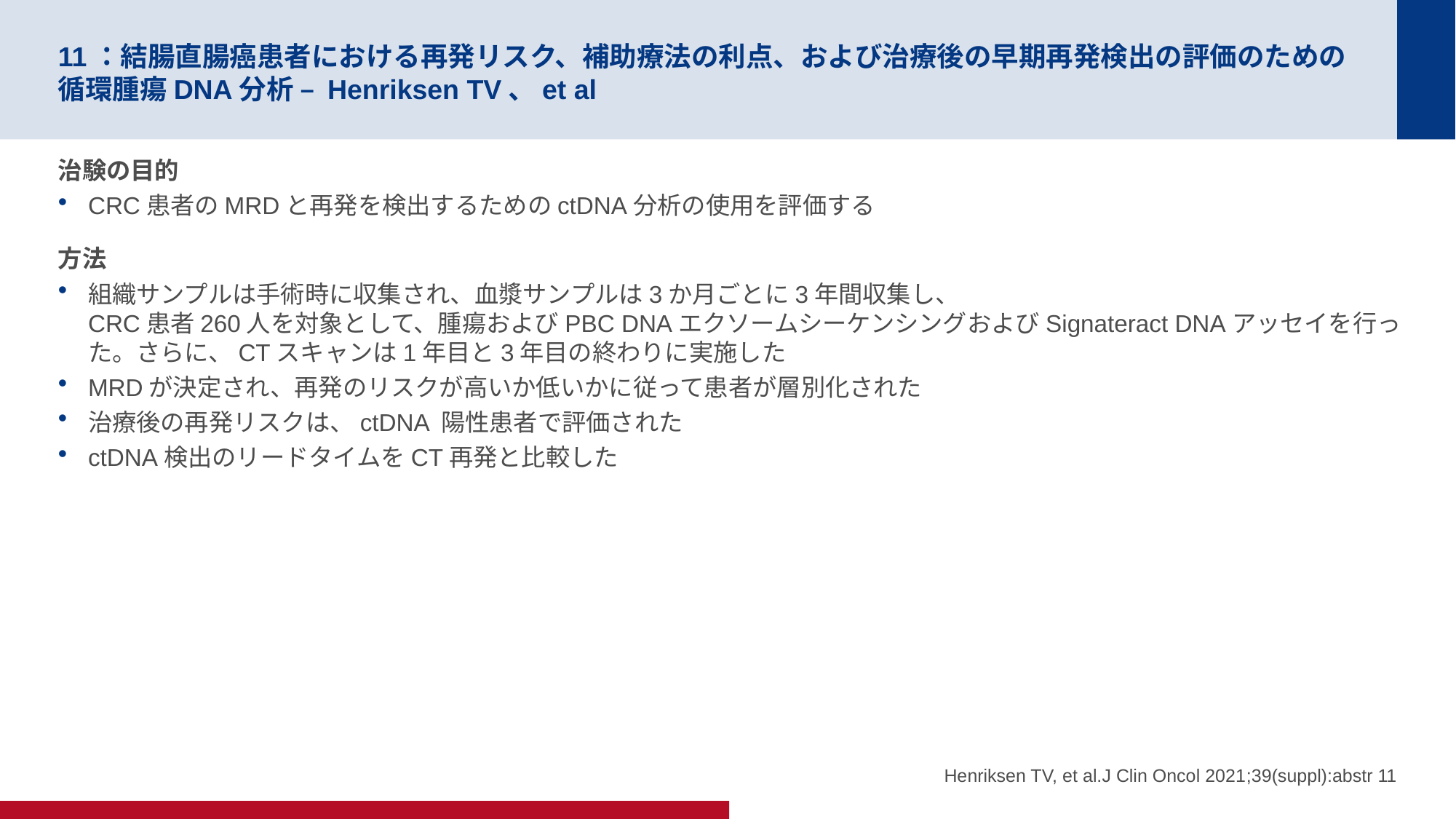

# 11：結腸直腸癌患者における再発リスク、補助療法の利点、および治療後の早期再発検出の評価のための循環腫瘍DNA分析 – Henriksen TV、et al
治験の目的
CRC患者のMRDと再発を検出するためのctDNA分析の使用を評価する
方法
組織サンプルは手術時に収集され、血漿サンプルは3か月ごとに3年間収集し、
CRC患者260人を対象として、腫瘍およびPBC DNAエクソームシーケンシングおよびSignateract DNAアッセイを行った。さらに、CTスキャンは1年目と3年目の終わりに実施した
MRDが決定され、再発のリスクが高いか低いかに従って患者が層別化された
治療後の再発リスクは、ctDNA 陽性患者で評価された
ctDNA検出のリードタイムをCT再発と比較した
Henriksen TV, et al.J Clin Oncol 2021;39(suppl):abstr 11